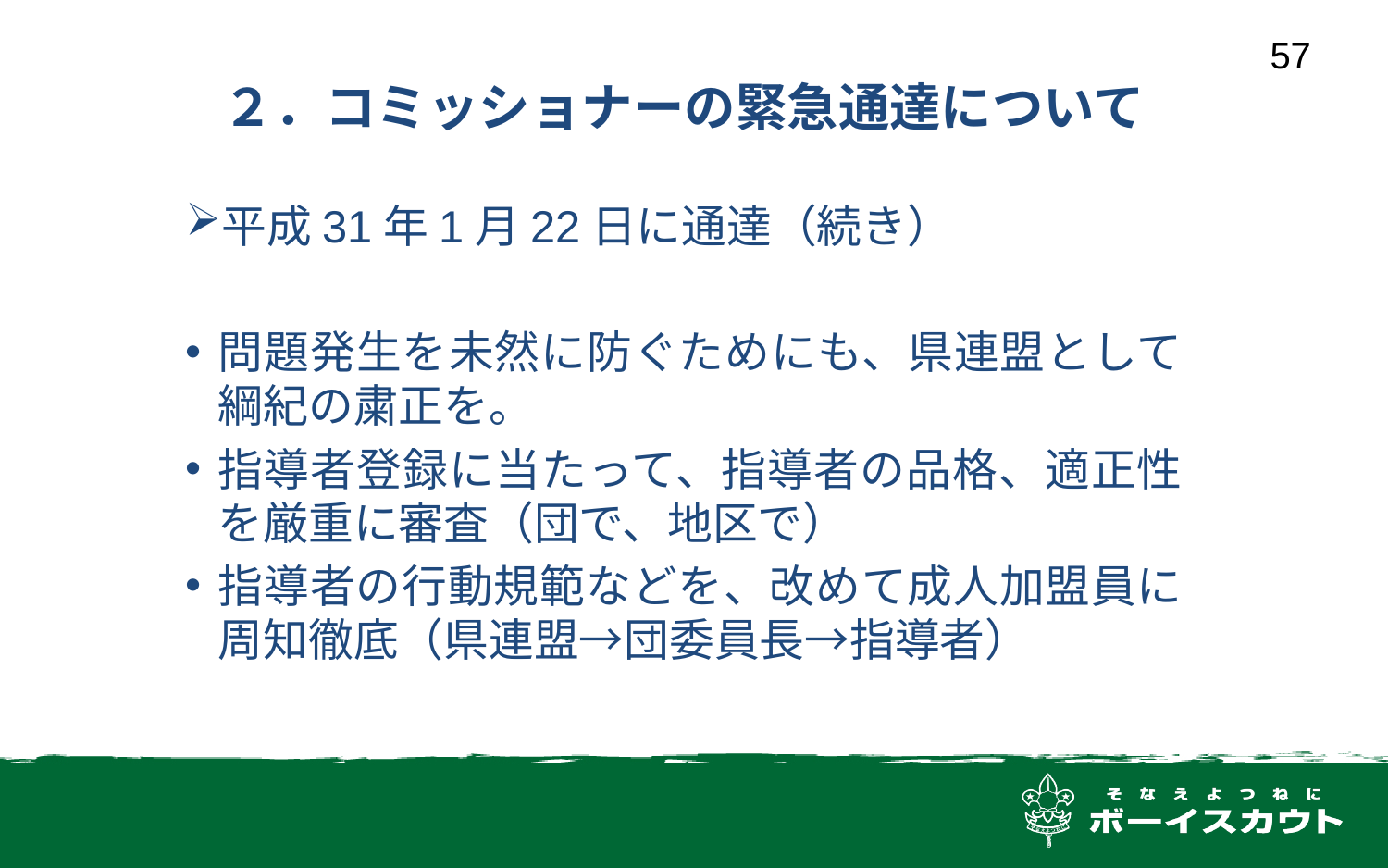

57
２．コミッショナーの緊急通達について
平成31年1月22日に通達（続き）

問題発生を未然に防ぐためにも、県連盟として綱紀の粛正を。
指導者登録に当たって、指導者の品格、適正性を厳重に審査（団で、地区で）
指導者の行動規範などを、改めて成人加盟員に周知徹底（県連盟→団委員長→指導者）